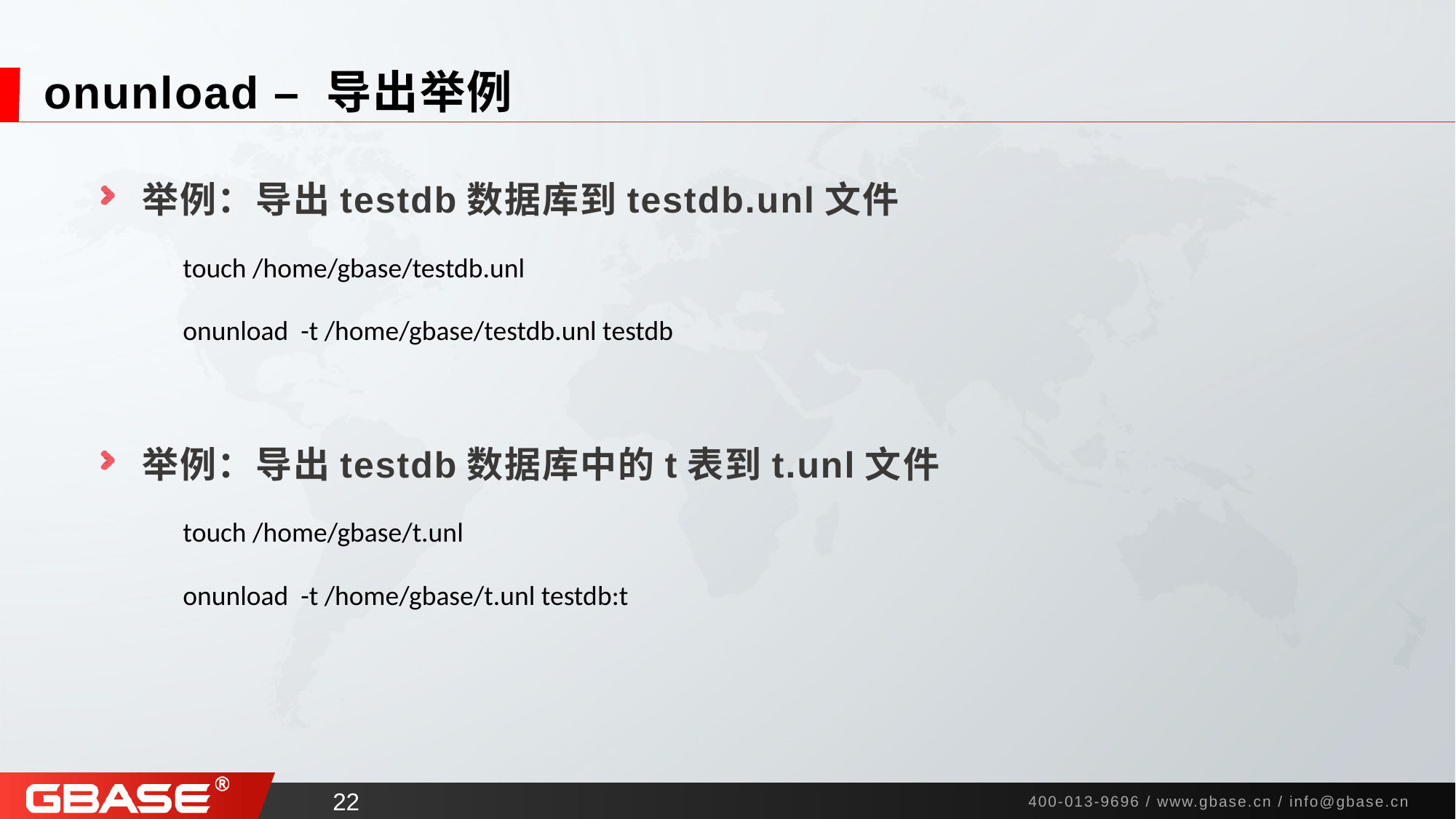

# onunload – 导出举例
举例：导出testdb数据库到testdb.unl文件
touch /home/gbase/testdb.unl
onunload  -t /home/gbase/testdb.unl testdb

举例：导出testdb数据库中的t表到t.unl文件
touch /home/gbase/t.unl
onunload  -t /home/gbase/t.unl testdb:t